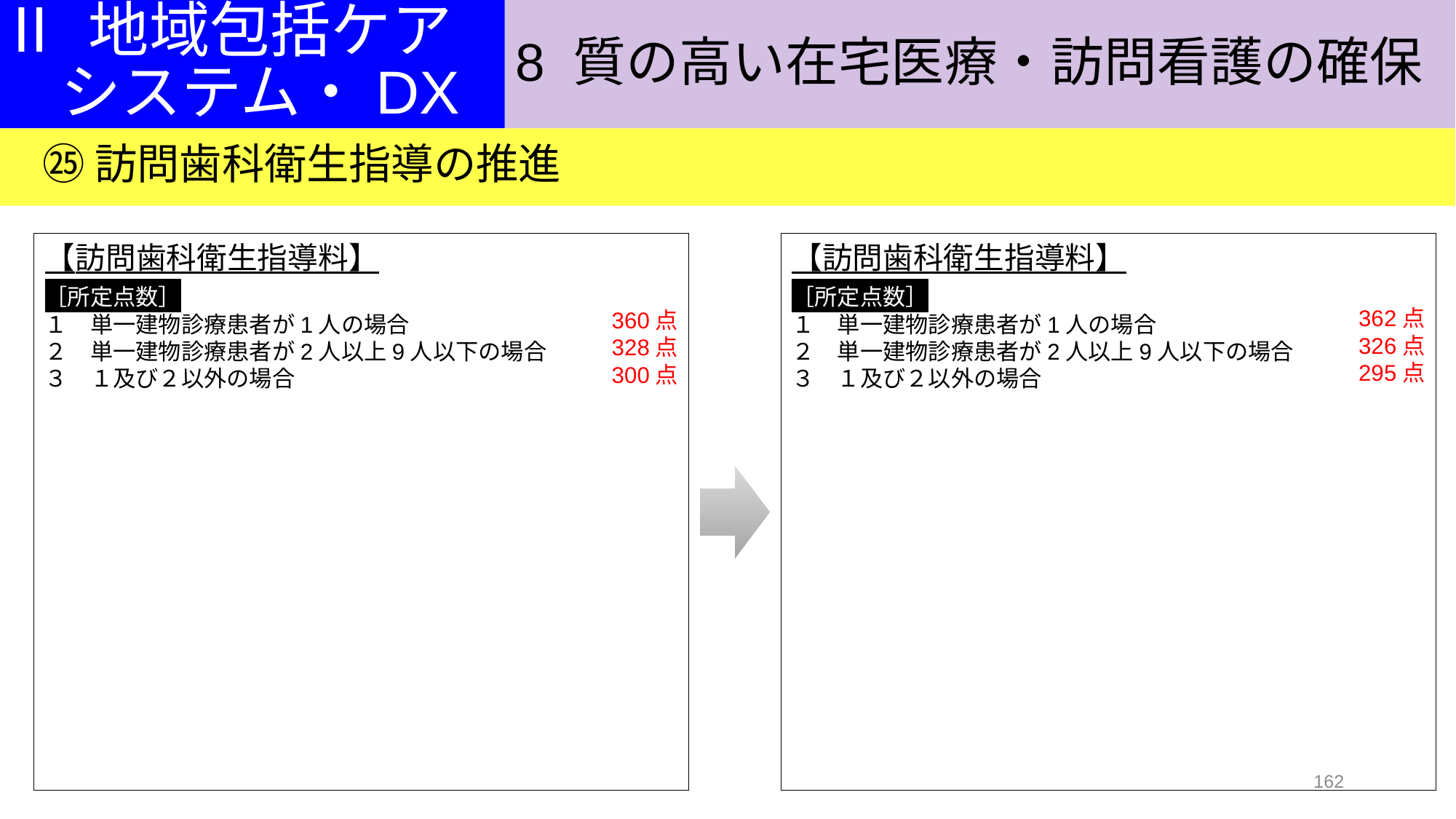

8 質の高い在宅医療・訪問看護の確保
Ⅱ 地域包括ケア
　システム・DX
㉕ 訪問歯科衛生指導の推進
【訪問歯科衛生指導料】

［所定点数］
１　単一建物診療患者が1人の場合
２　単一建物診療患者が2人以上9人以下の場合
３　１及び２以外の場合
【訪問歯科衛生指導料】

［所定点数］
１　単一建物診療患者が1人の場合
２　単一建物診療患者が2人以上9人以下の場合
３　１及び２以外の場合

362点
326点
295点

360点
328点
300点

162